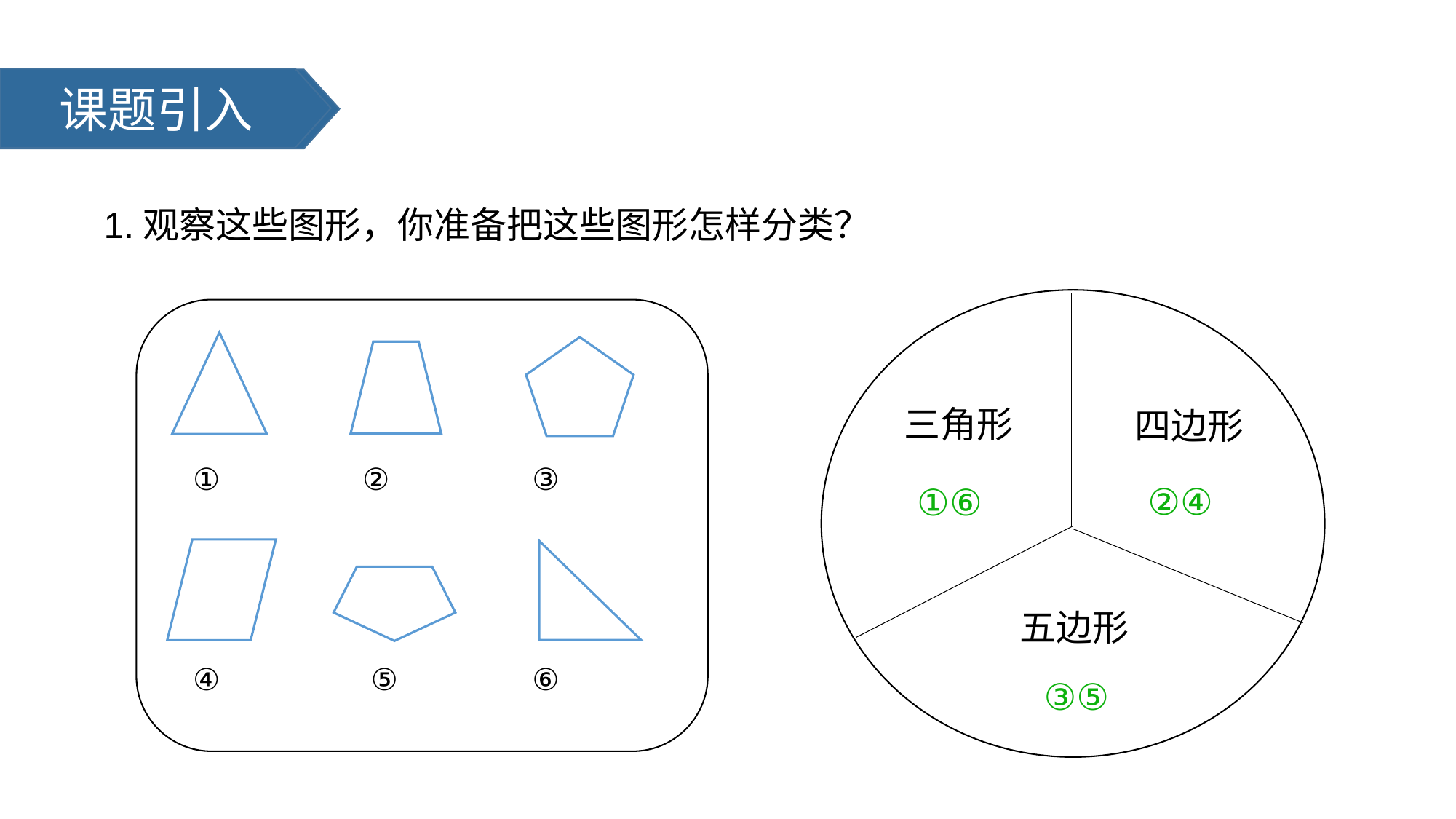

课题引入
课题引入
1.观察这些图形，你准备把这些图形怎样分类？

三角形
四边形
①                 ②                 ③
②④
①⑥

五边形
④                  ⑤                ⑥
 ③⑤